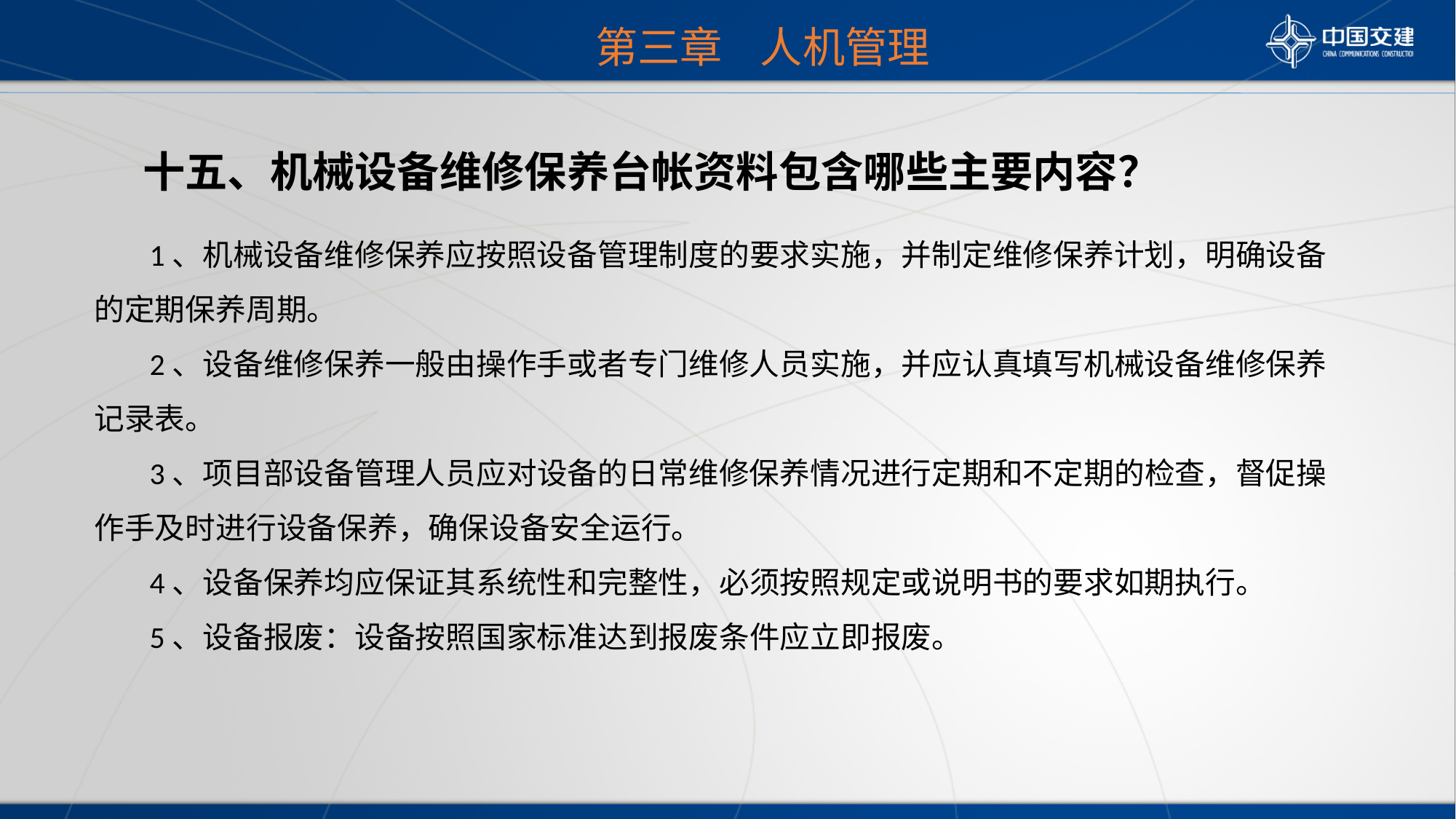

第三章    人机管理
    十五、机械设备维修保养台帐资料包含哪些主要内容？
        1、机械设备维修保养应按照设备管理制度的要求实施，并制定维修保养计划，明确设备的定期保养周期。
        2、设备维修保养一般由操作手或者专门维修人员实施，并应认真填写机械设备维修保养记录表。
        3、项目部设备管理人员应对设备的日常维修保养情况进行定期和不定期的检查，督促操作手及时进行设备保养，确保设备安全运行。
        4、设备保养均应保证其系统性和完整性，必须按照规定或说明书的要求如期执行。
        5、设备报废：设备按照国家标准达到报废条件应立即报废。